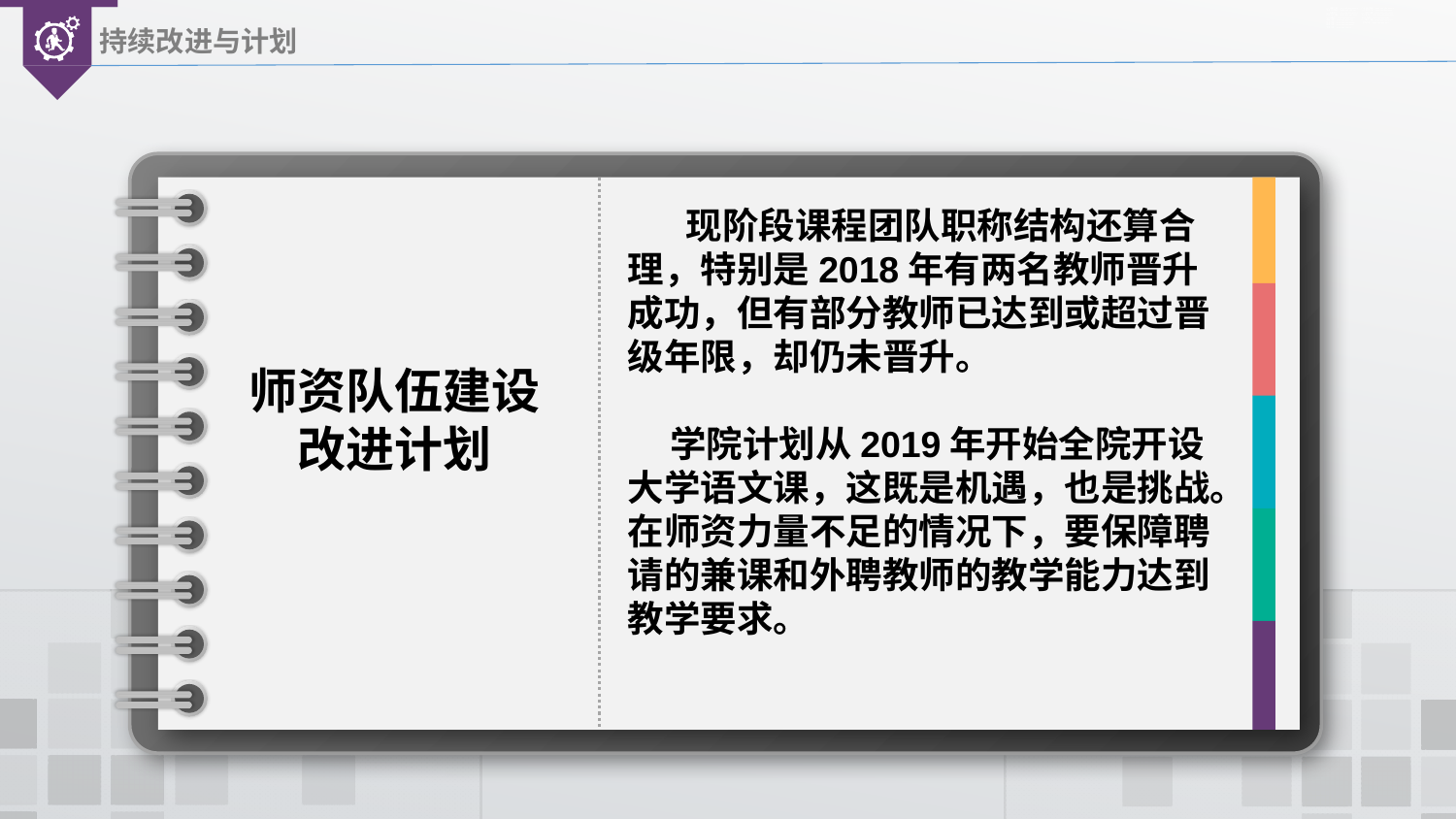

现阶段课程团队职称结构还算合理，特别是2018年有两名教师晋升成功，但有部分教师已达到或超过晋级年限，却仍未晋升。

    学院计划从2019年开始全院开设大学语文课，这既是机遇，也是挑战。在师资力量不足的情况下，要保障聘请的兼课和外聘教师的教学能力达到教学要求。
师资队伍建设
改进计划